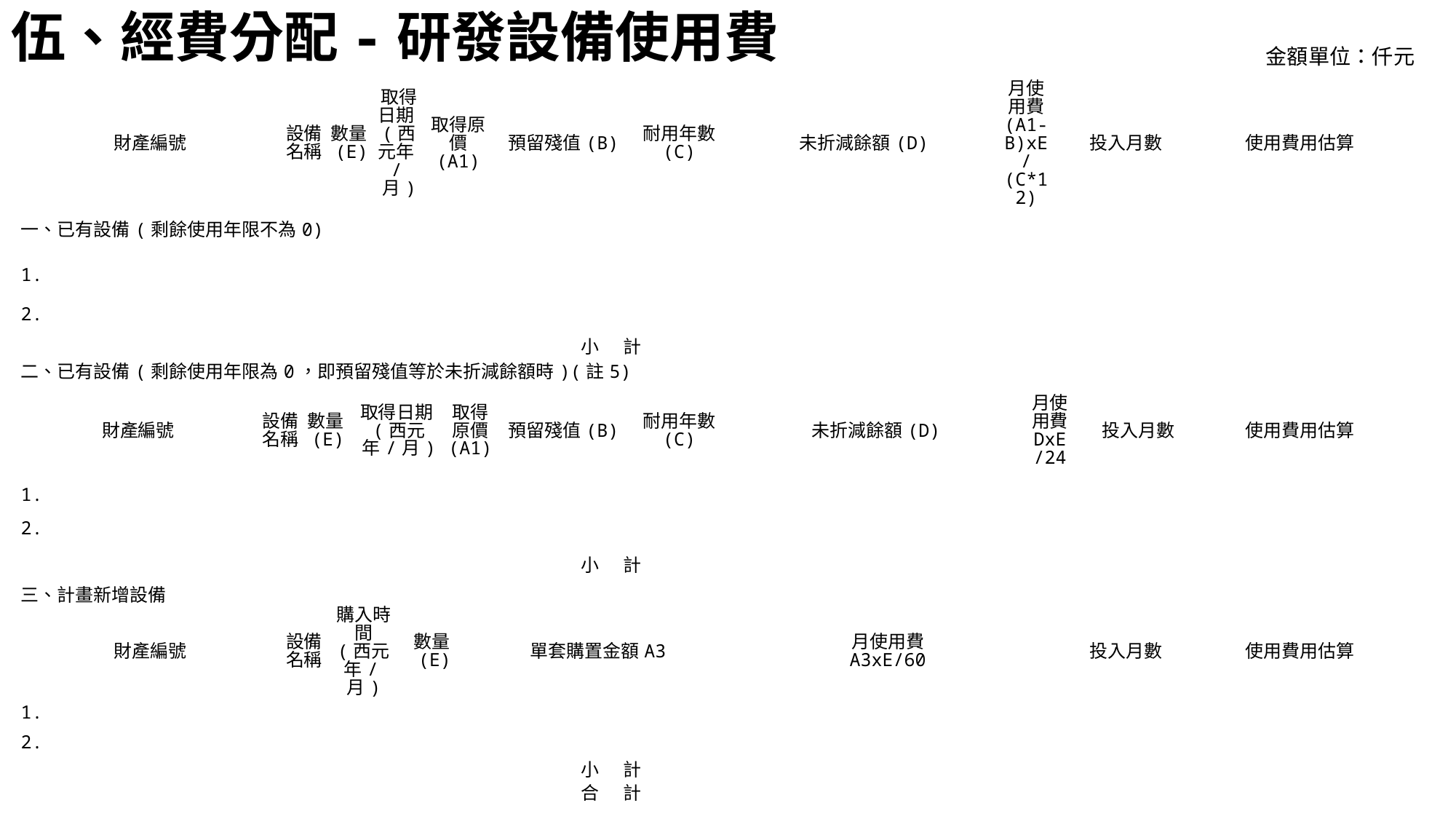

# 伍、經費分配-研發設備使用費
金額單位：仟元
| 財產編號 |  | 設備名稱 |  | 數量(E) |  | 取得日期(西元年/月) |  | 取得原價 (A1) |  |  | 預留殘值(B) | 耐用年數 (C) | 未折減餘額(D) | 月使用費 (A1-B)xE /(C\*12) |  | 投入月數 |  | 使用費用估算 |
| --- | --- | --- | --- | --- | --- | --- | --- | --- | --- | --- | --- | --- | --- | --- | --- | --- | --- | --- |
| 一、已有設備(剩餘使用年限不為0) |  |  |  |  |  |  |  |  |  |  |  |  |  |  |  |  |  |  |
| 1. |  |  |  |  |  |  |  |  |  |  |  |  |  |  |  |  |  |  |
| 2. |  |  |  |  |  |  |  |  |  |  |  |  |  |  |  |  |  |  |
| 小 計 |  |  |  |  |  |  |  |  |  |  |  |  |  |  |  |  |  |  |
| 二、已有設備(剩餘使用年限為0，即預留殘值等於未折減餘額時)(註5) |  |  |  |  |  |  |  |  |  |  |  |  |  |  |  |  |  |  |
| 財產編號 | 設備名稱 |  | 數量(E) |  | 取得日期(西元年/月) |  |  |  | 取得原價 (A1) |  | 預留殘值(B) | 耐用年數 (C) | 未折減餘額(D) |  | 月使用費 DxE /24 |  | 投入月數 | 使用費用估算 |
| 1. |  |  |  |  |  |  |  |  |  |  |  |  |  |  |  |  |  |  |
| 2. |  |  |  |  |  |  |  |  |  |  |  |  |  |  |  |  |  |  |
| 小 計 |  |  |  |  |  |  |  |  |  |  |  |  |  |  |  |  |  |  |
| 三、計畫新增設備 |  |  |  |  |  |  |  |  |  |  |  |  |  |  |  |  |  |  |
| 財產編號 |  | 設備名稱 |  | 購入時間 (西元年/月) |  |  | 數量(E) |  |  | 單套購置金額A3 |  |  | 月使用費 A3xE/60 |  |  | 投入月數 |  | 使用費用估算 |
| 1. |  |  |  |  |  |  |  |  |  |  |  |  |  |  |  |  |  |  |
| 2. |  |  |  |  |  |  |  |  |  |  |  |  |  |  |  |  |  |  |
| 小 計 |  |  |  |  |  |  |  |  |  |  |  |  |  |  |  |  |  |  |
| 合 計 |  |  |  |  |  |  |  |  |  |  |  |  |  |  |  |  |  |  |